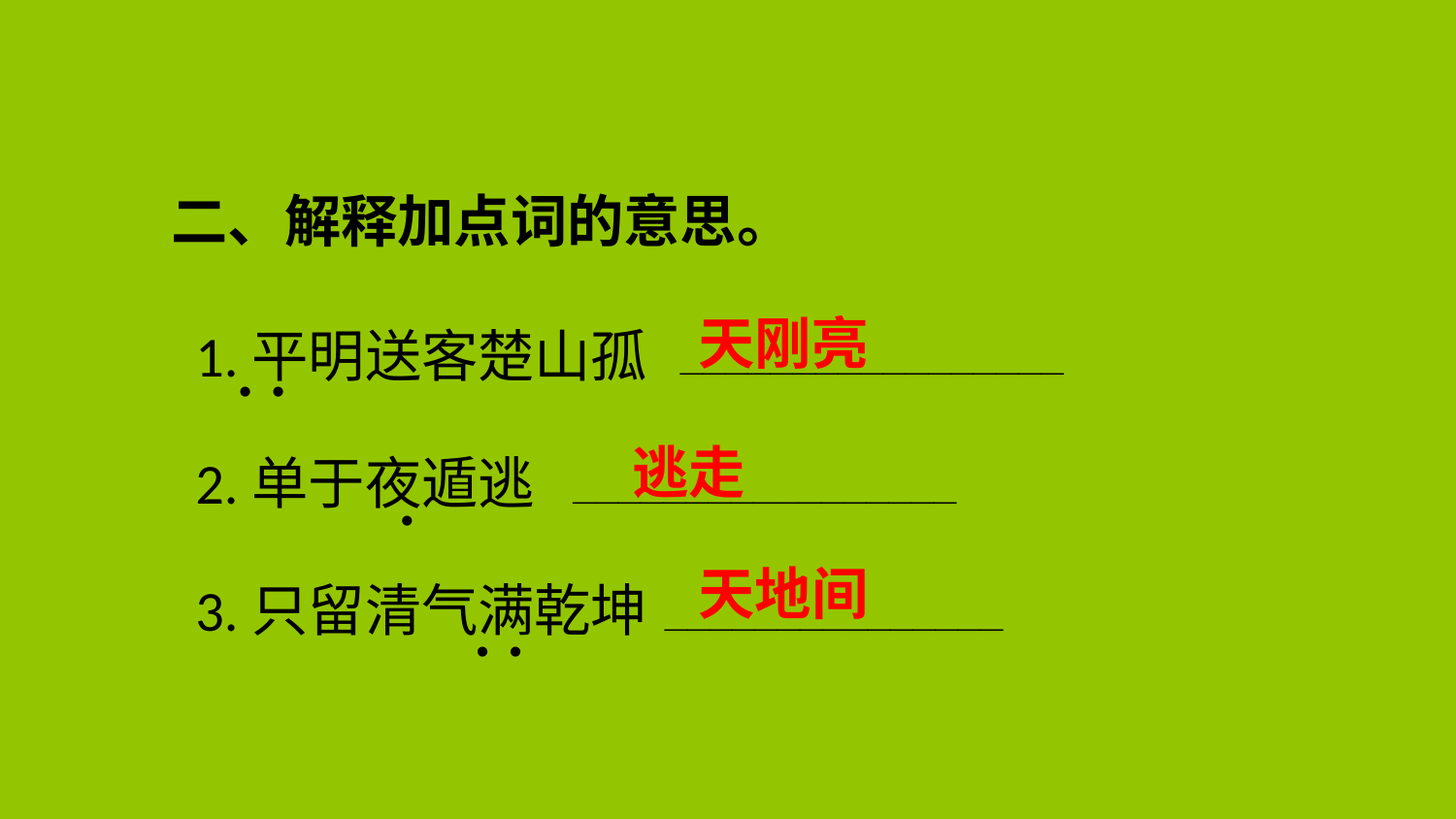

二、解释加点词的意思。
天刚亮
1.平明送客楚山孤
_________________

 •  •
2.单于夜遁逃
_________________

•
3.只留清气满乾坤
_______________

 •  •
逃走
天地间